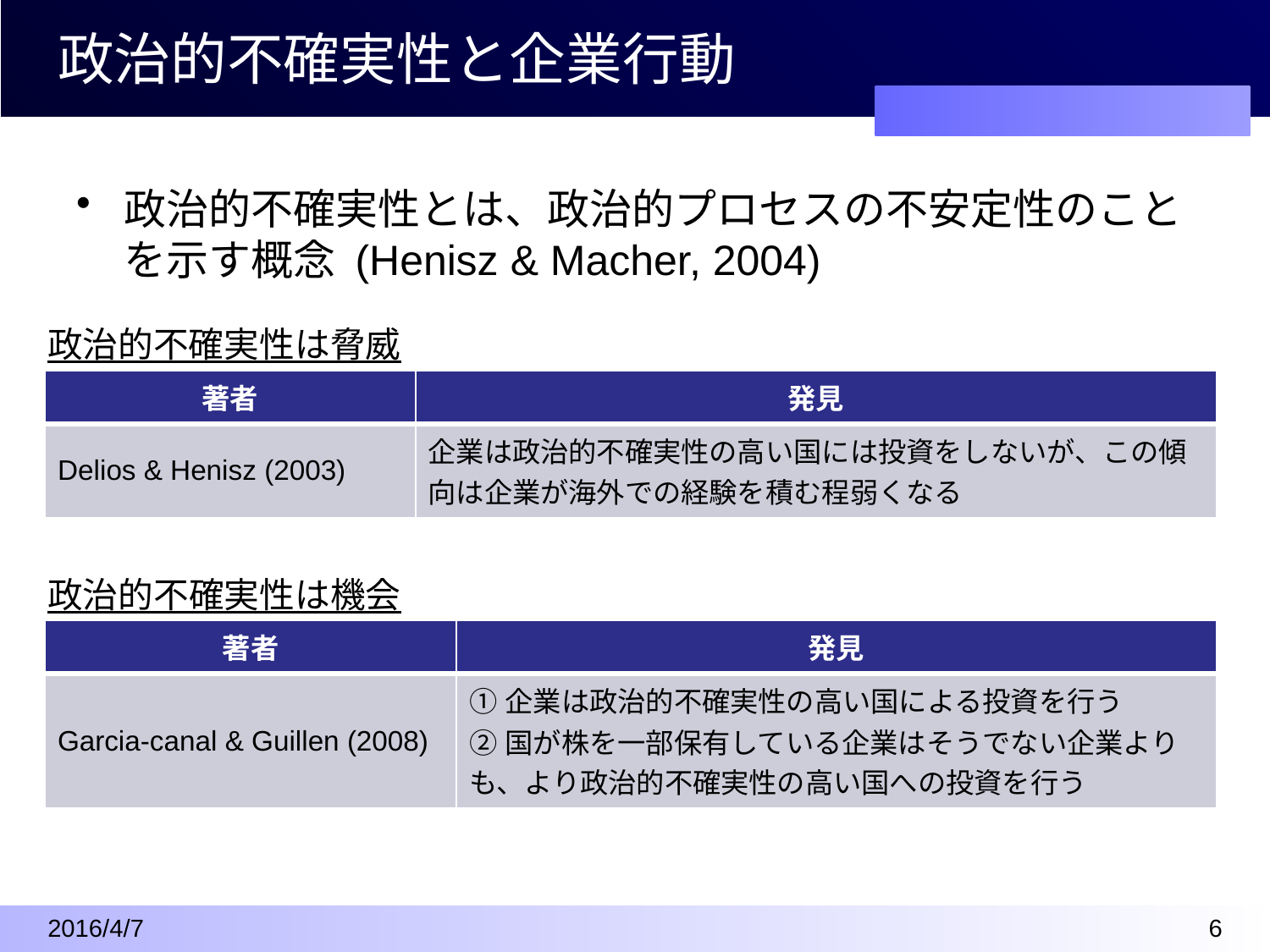

# 政治的不確実性と企業行動
政治的不確実性とは、政治的プロセスの不安定性のことを示す概念 (Henisz & Macher, 2004)

政治的不確実性は脅威
| 著者 | 発見 |
| --- | --- |
| Delios & Henisz (2003) | 企業は政治的不確実性の高い国には投資をしないが、この傾向は企業が海外での経験を積む程弱くなる |
政治的不確実性は機会
| 著者 | 発見 |
| --- | --- |
| Garcia-canal & Guillen (2008) | ①企業は政治的不確実性の高い国による投資を行う ②国が株を一部保有している企業はそうでない企業よりも、より政治的不確実性の高い国への投資を行う |
2016/4/7
6